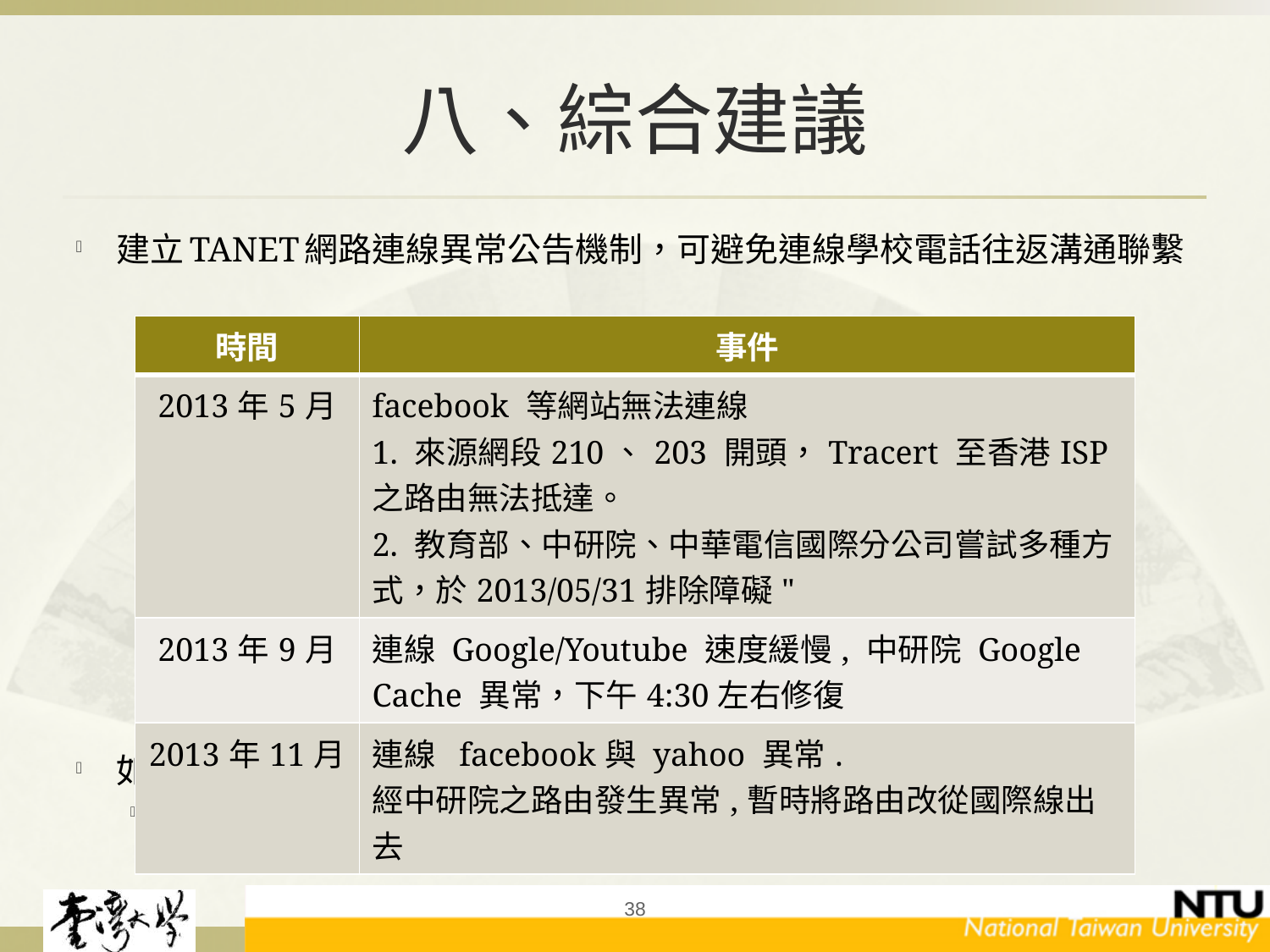

# 八、綜合建議
建立TANET網路連線異常公告機制，可避免連線學校電話往返溝通聯繫

如上述事件影響層面較廣，建議可公告於
資訊及科技教育司 > 訊息公告 > 電子布告欄
| 時間 | 事件 |
| --- | --- |
| 2013年5月 | facebook 等網站無法連線 1. 來源網段210、203 開頭，Tracert 至香港ISP之路由無法抵達。 2. 教育部、中研院、中華電信國際分公司嘗試多種方式，於2013/05/31排除障礙" |
| 2013年9月 | 連線 Google/Youtube 速度緩慢, 中研院 Google Cache 異常，下午4:30左右修復 |
| 2013年11月 | 連線 facebook與 yahoo 異常. 經中研院之路由發生異常,暫時將路由改從國際線出去 |
38